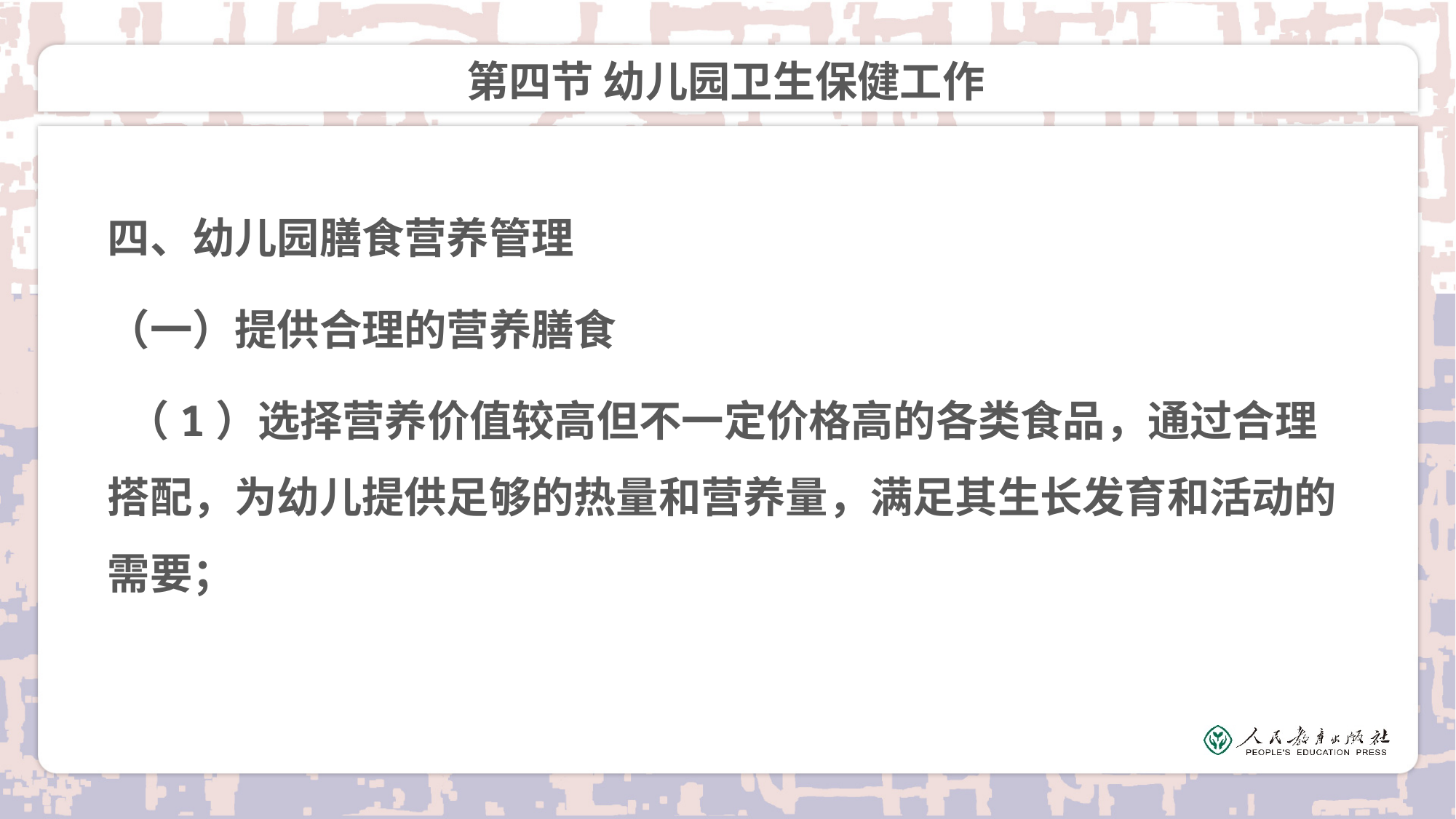

# 第四节 幼儿园卫生保健工作
四、幼儿园膳食营养管理
（一）提供合理的营养膳食
 （1）选择营养价值较高但不一定价格高的各类食品，通过合理搭配，为幼儿提供足够的热量和营养量，满足其生长发育和活动的需要；